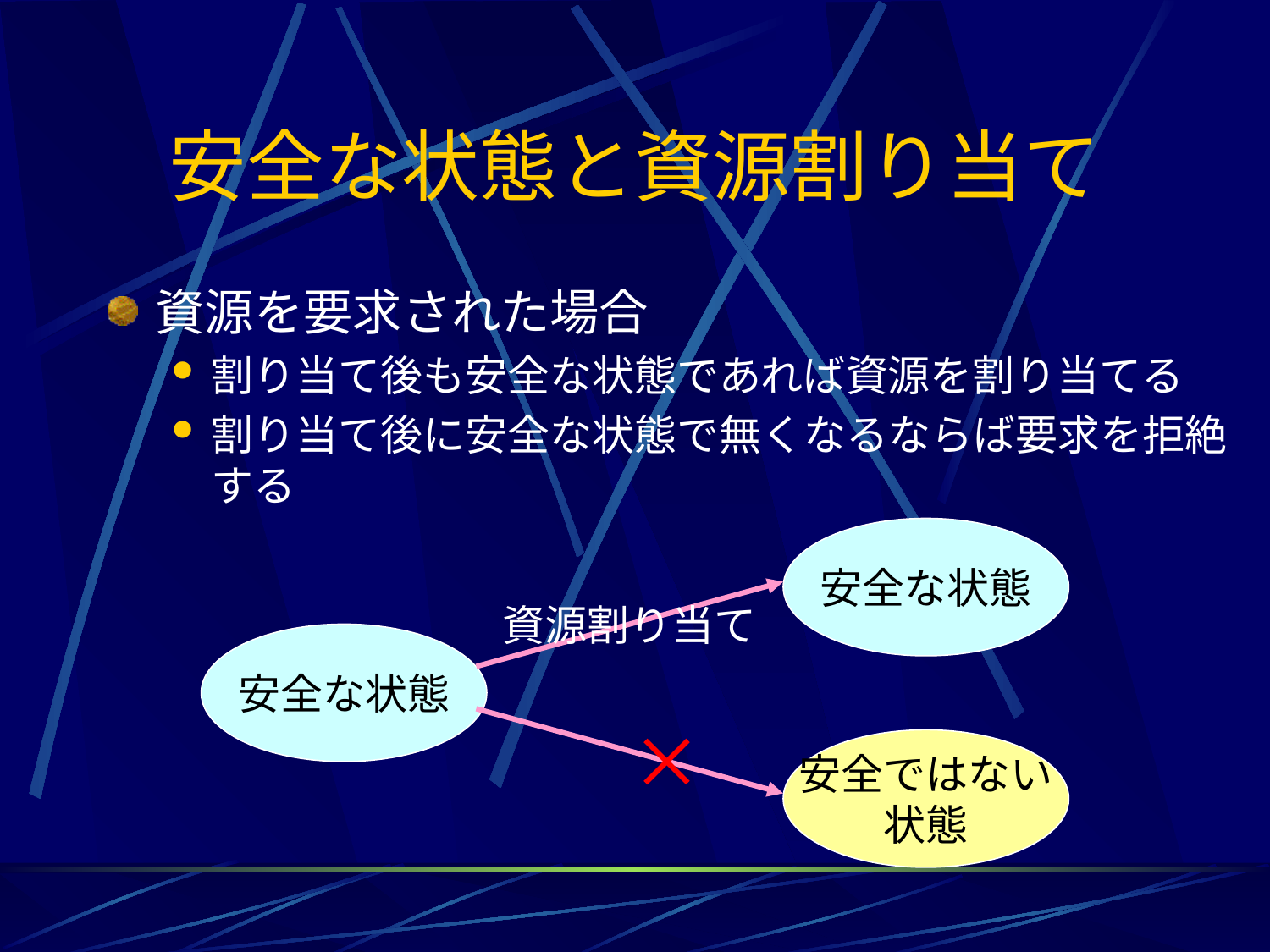

# 安全な状態と資源割り当て
資源を要求された場合
割り当て後も安全な状態であれば資源を割り当てる
割り当て後に安全な状態で無くなるならば要求を拒絶する
安全な状態

資源割り当て
安全な状態

安全ではない
状態